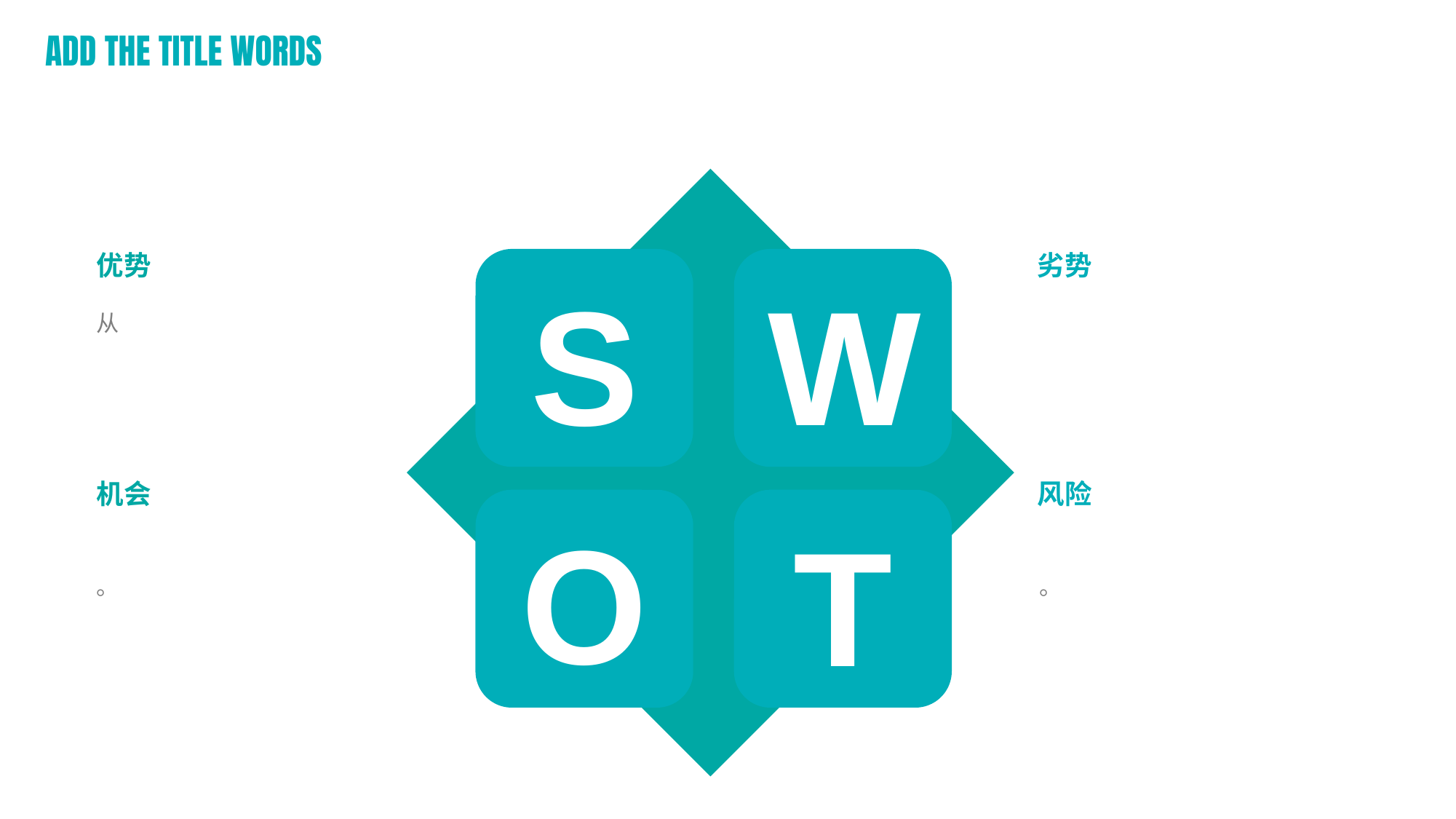

ADD THE TITLE WORDS

优势
从

劣势

S
W
机会

。
风险

。

O
T